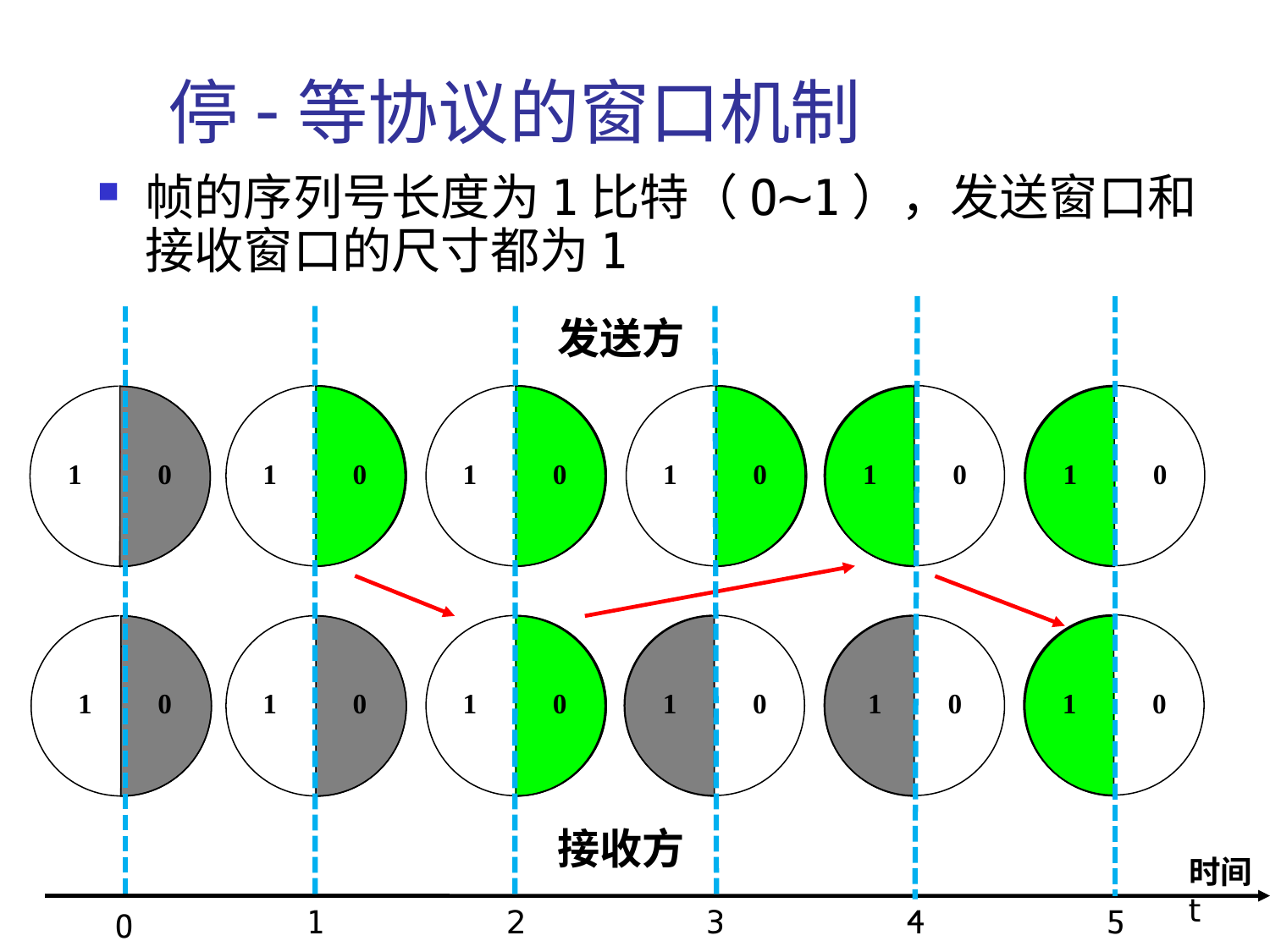

# 停-等协议的窗口机制
帧的序列号长度为1比特（0~1），发送窗口和接收窗口的尺寸都为1
发送方

1
0
1
0
1
0
1
0
1
0
1
0

1
0
1
0
1
0
1
0
1
0
1
0
接收方
时间t
37

1
2
3
4
5
0